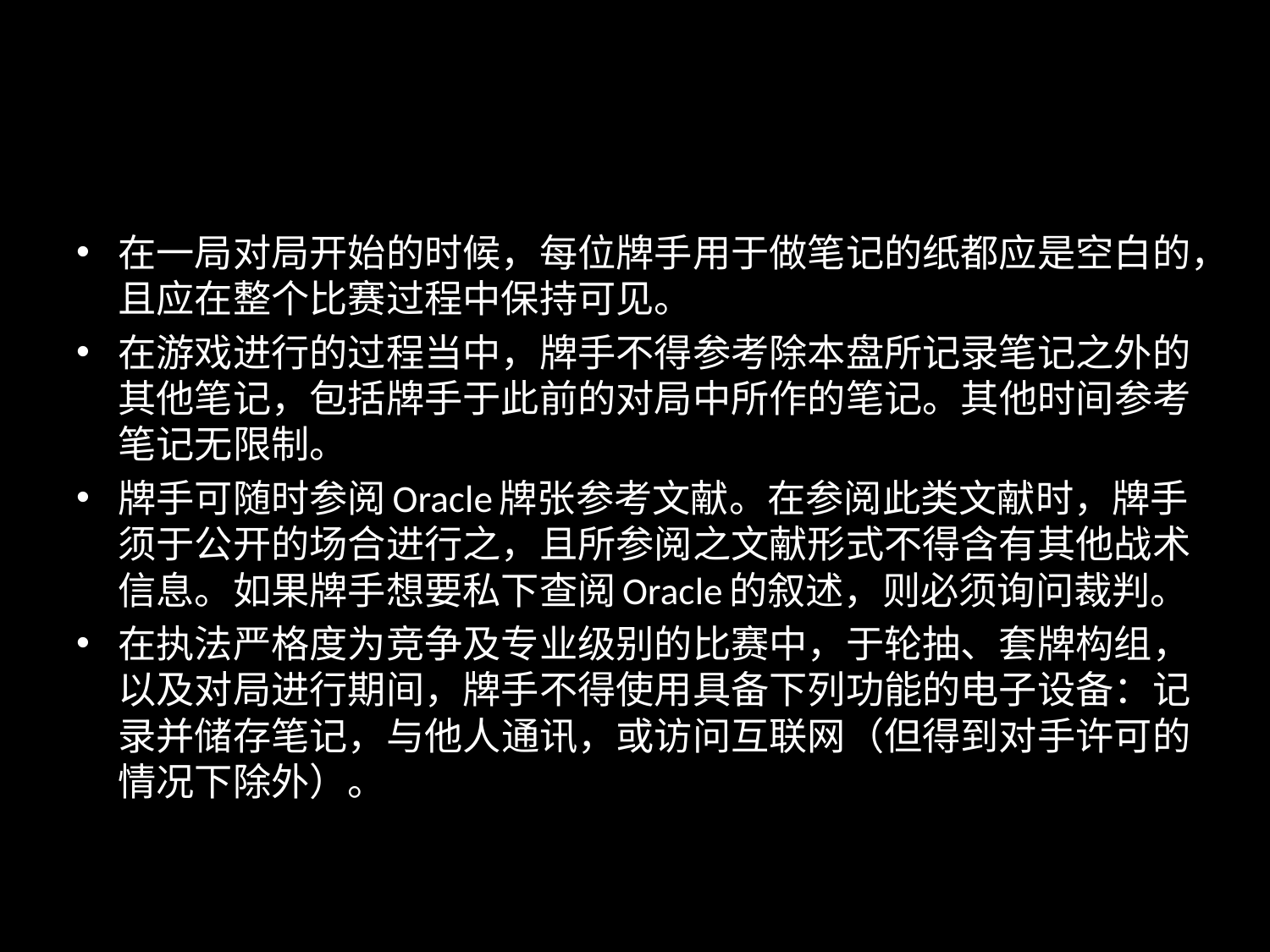

#
在一局对局开始的时候，每位牌手用于做笔记的纸都应是空白的，且应在整个比赛过程中保持可见。
在游戏进行的过程当中，牌手不得参考除本盘所记录笔记之外的其他笔记，包括牌手于此前的对局中所作的笔记。其他时间参考笔记无限制。
牌手可随时参阅Oracle牌张参考文献。在参阅此类文献时，牌手须于公开的场合进行之，且所参阅之文献形式不得含有其他战术信息。如果牌手想要私下查阅Oracle的叙述，则必须询问裁判。
在执法严格度为竞争及专业级别的比赛中，于轮抽、套牌构组，以及对局进行期间，牌手不得使用具备下列功能的电子设备：记录并储存笔记，与他人通讯，或访问互联网（但得到对手许可的情况下除外）。